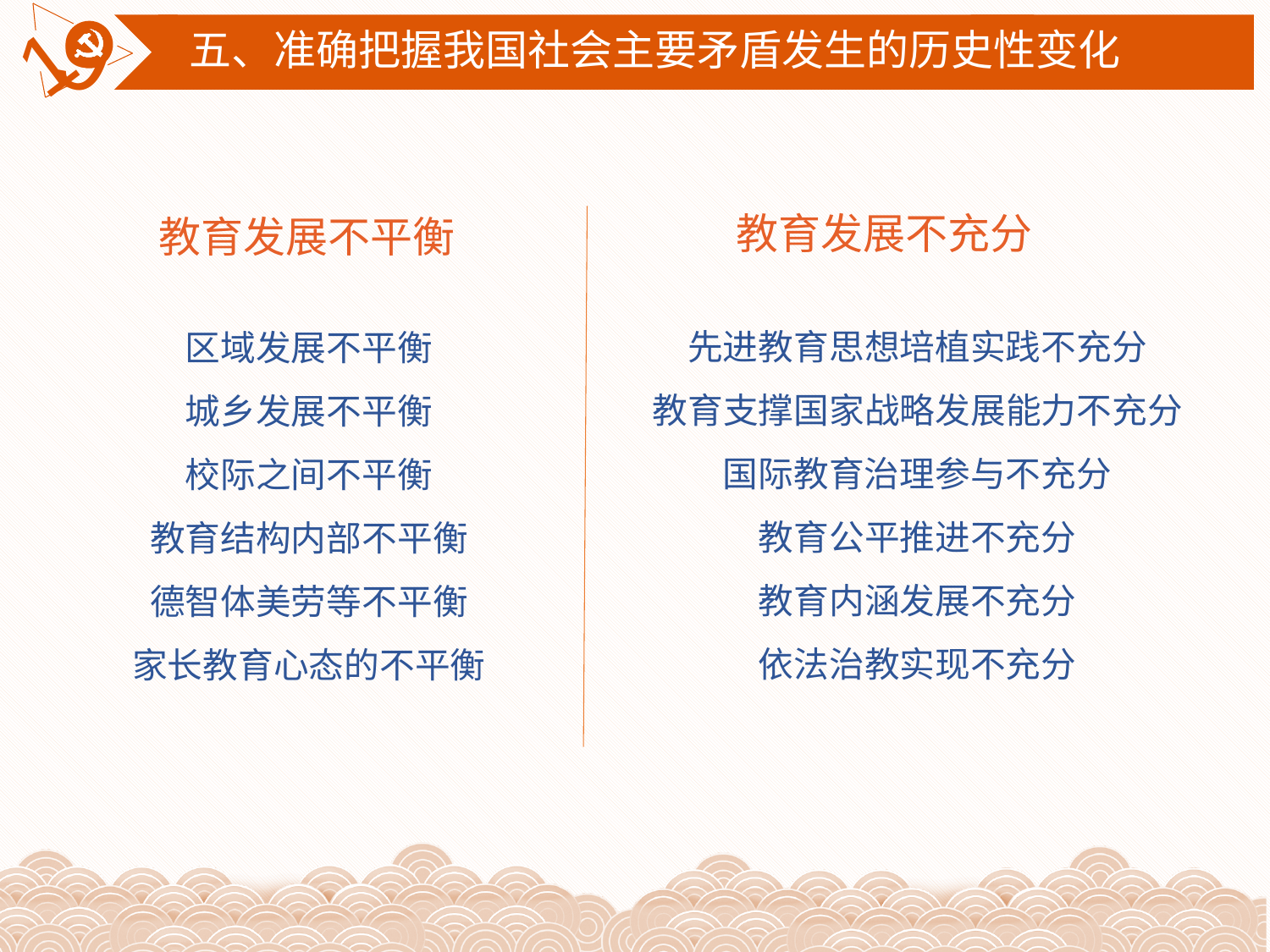

五、准确把握我国社会主要矛盾发生的历史性变化
教育发展不充分
教育发展不平衡
先进教育思想培植实践不充分
教育支撑国家战略发展能力不充分
国际教育治理参与不充分
教育公平推进不充分
教育内涵发展不充分
依法治教实现不充分
区域发展不平衡
城乡发展不平衡
校际之间不平衡
教育结构内部不平衡
德智体美劳等不平衡
家长教育心态的不平衡